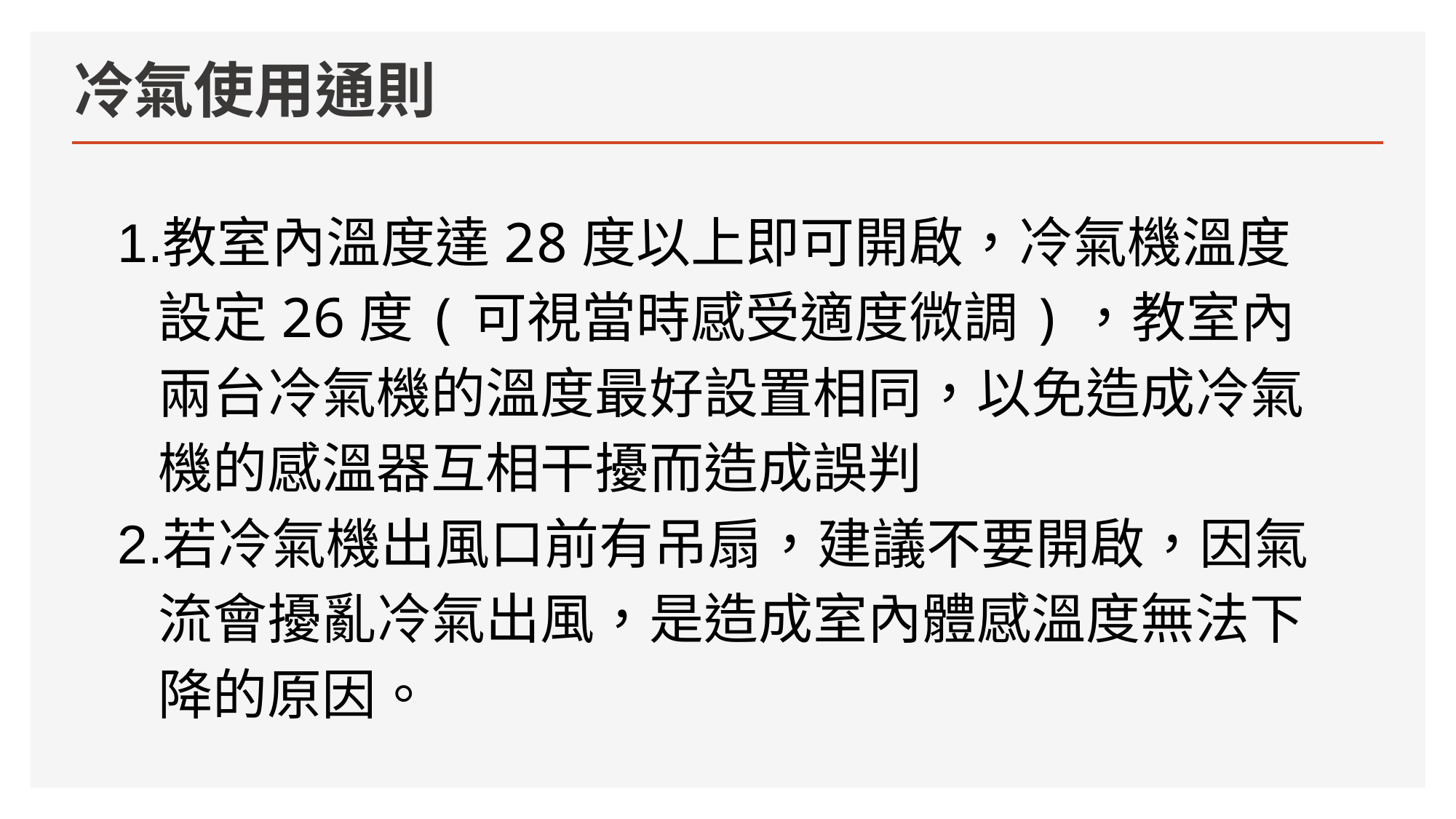

# 冷氣使用通則

教室內溫度達28度以上即可開啟，冷氣機溫度設定26度(可視當時感受適度微調)，教室內兩台冷氣機的溫度最好設置相同，以免造成冷氣機的感溫器互相干擾而造成誤判
若冷氣機出風口前有吊扇，建議不要開啟，因氣流會擾亂冷氣出風，是造成室內體感溫度無法下降的原因。